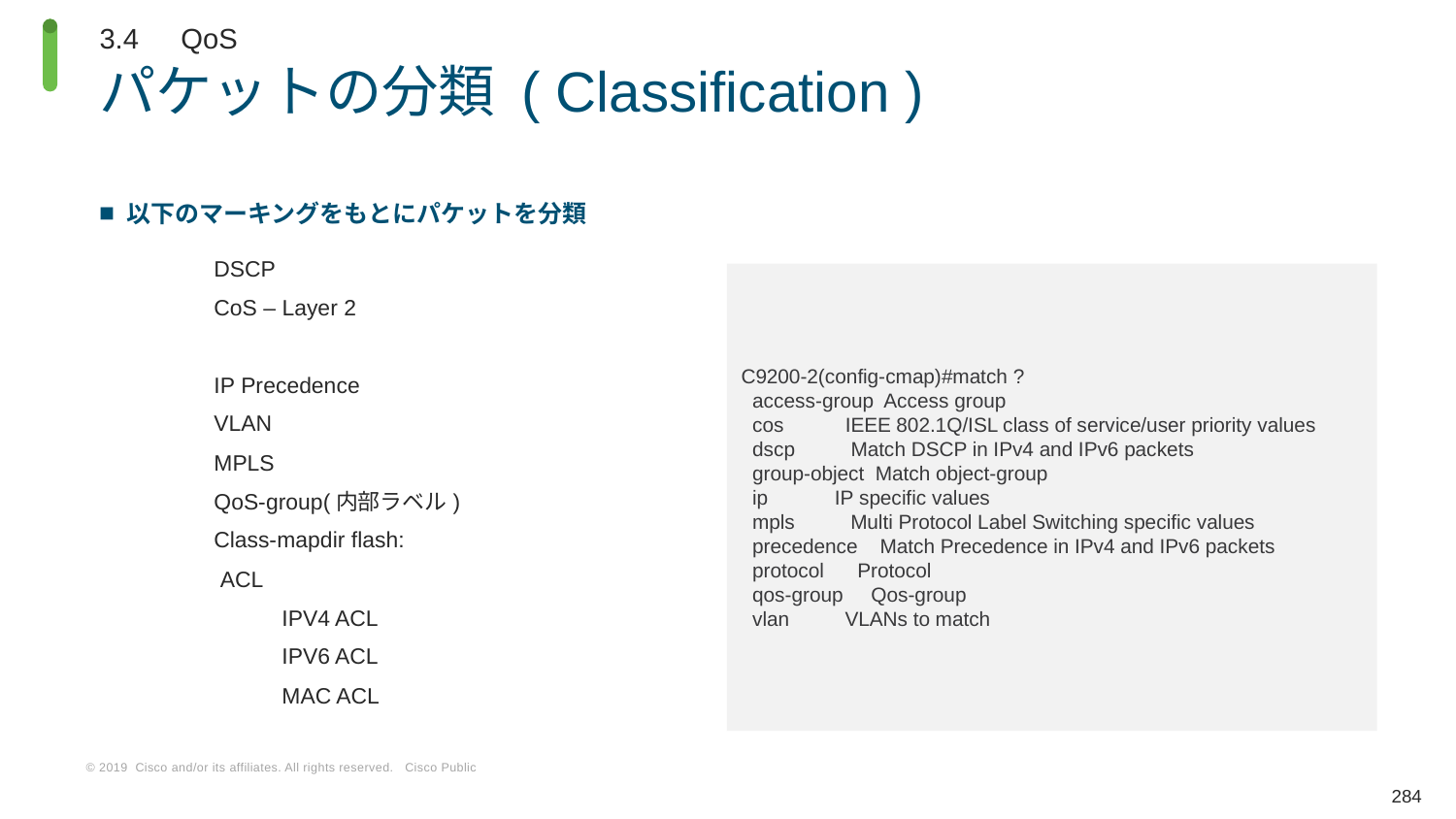

3.4　QoS
# パケットの分類 ( Classification )
以下のマーキングをもとにパケットを分類
DSCP
CoS – Layer 2

IP Precedence
VLAN
MPLS
QoS-group(内部ラベル)
Class-mapdir flash:
 ACL
IPV4 ACL
IPV6 ACL
MAC ACL

C9200-2(config-cmap)#match ?
  access-group  Access group
  cos           IEEE 802.1Q/ISL class of service/user priority values
  dscp          Match DSCP in IPv4 and IPv6 packets
  group-object  Match object-group
  ip            IP specific values
  mpls          Multi Protocol Label Switching specific values
  precedence    Match Precedence in IPv4 and IPv6 packets
  protocol      Protocol
  qos-group     Qos-group
  vlan          VLANs to match
284